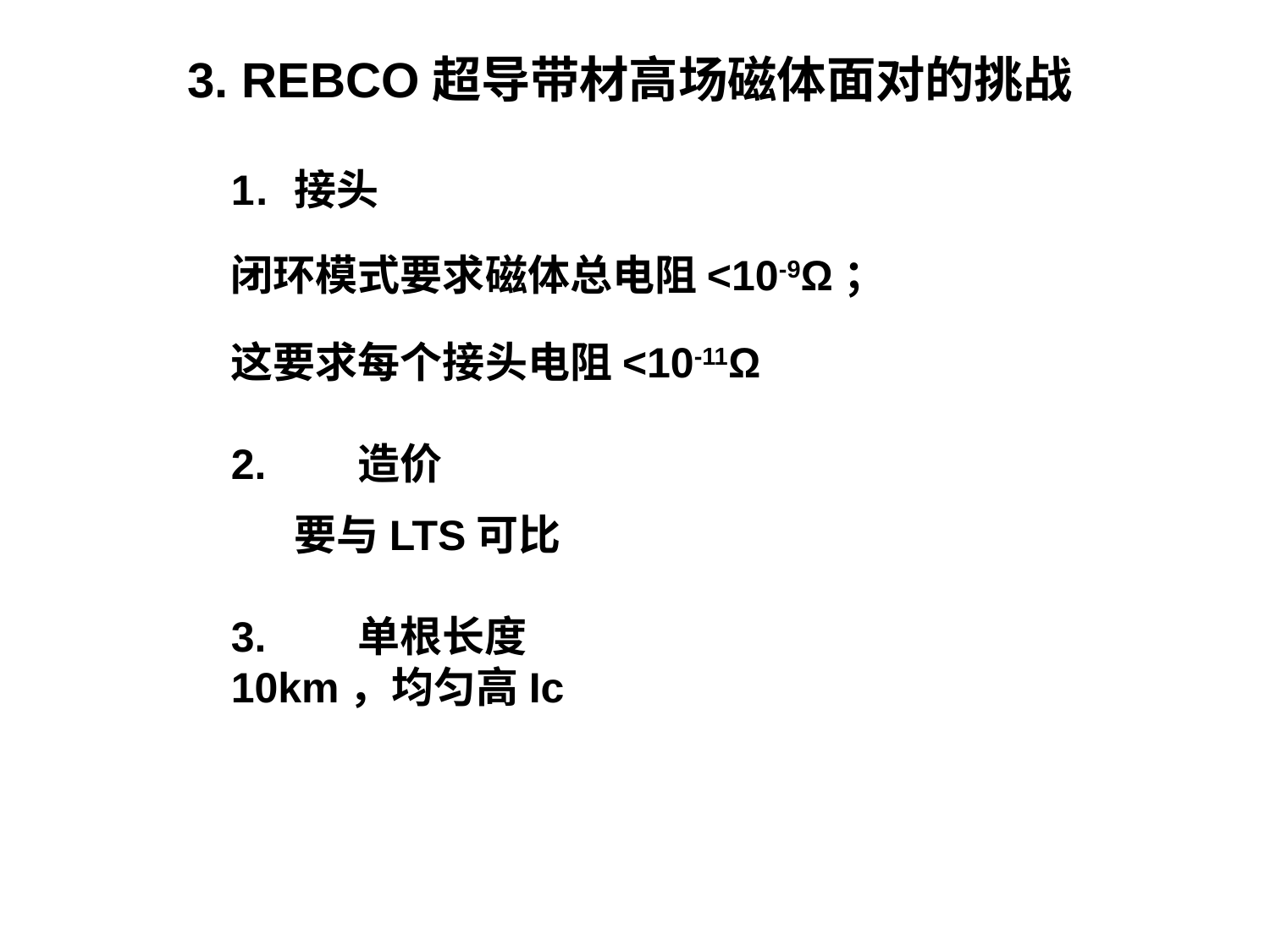

# 3. REBCO超导带材高场磁体面对的挑战
接头
闭环模式要求磁体总电阻<10-9Ω；
这要求每个接头电阻<10-11Ω

2.	造价
要与LTS可比

3.	单根长度
10km，均匀高Ic